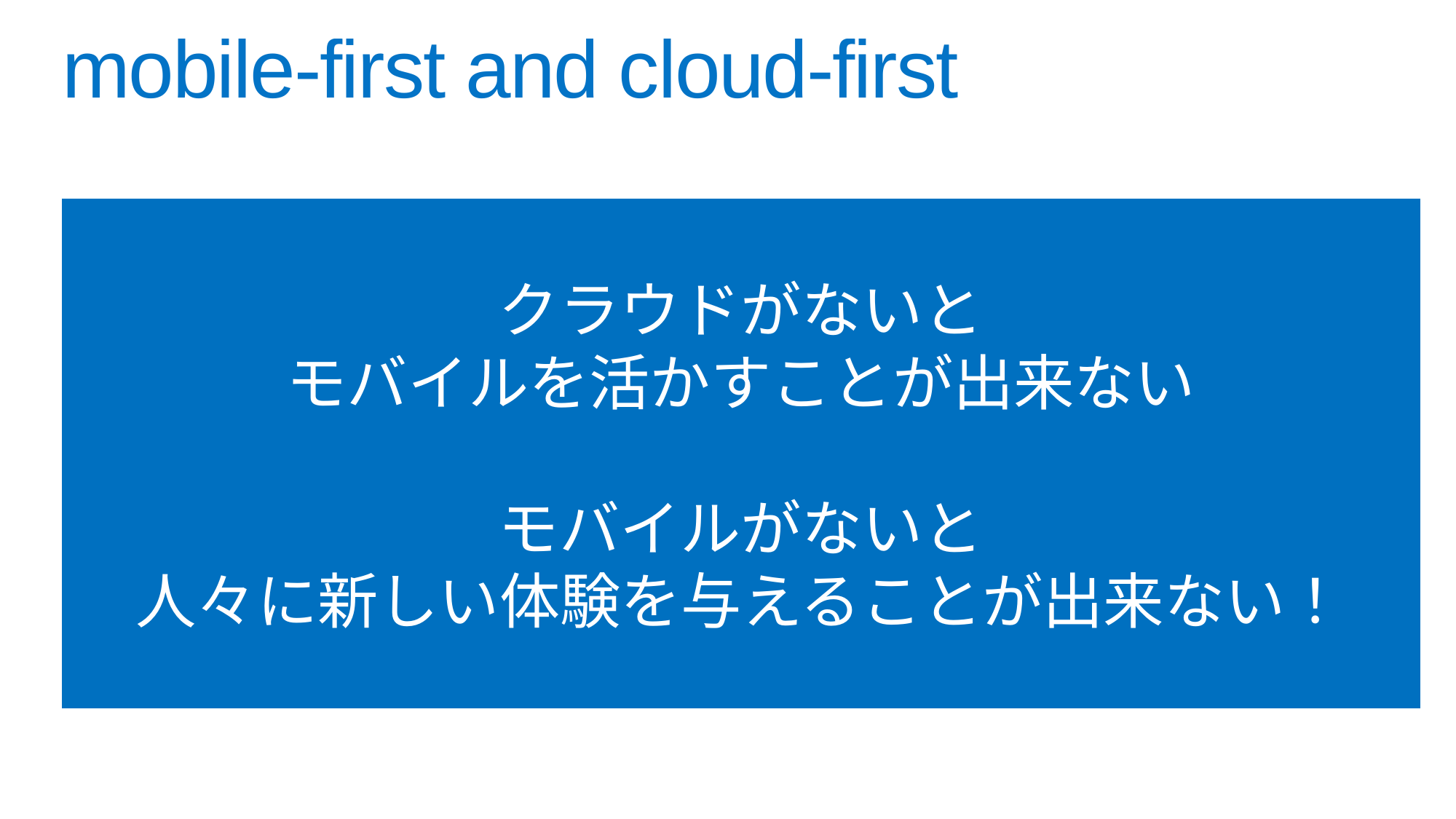

# mobile-first and cloud-first

クラウドがないと
モバイルを活かすことが出来ない

モバイルがないと
人々に新しい体験を与えることが出来ない！